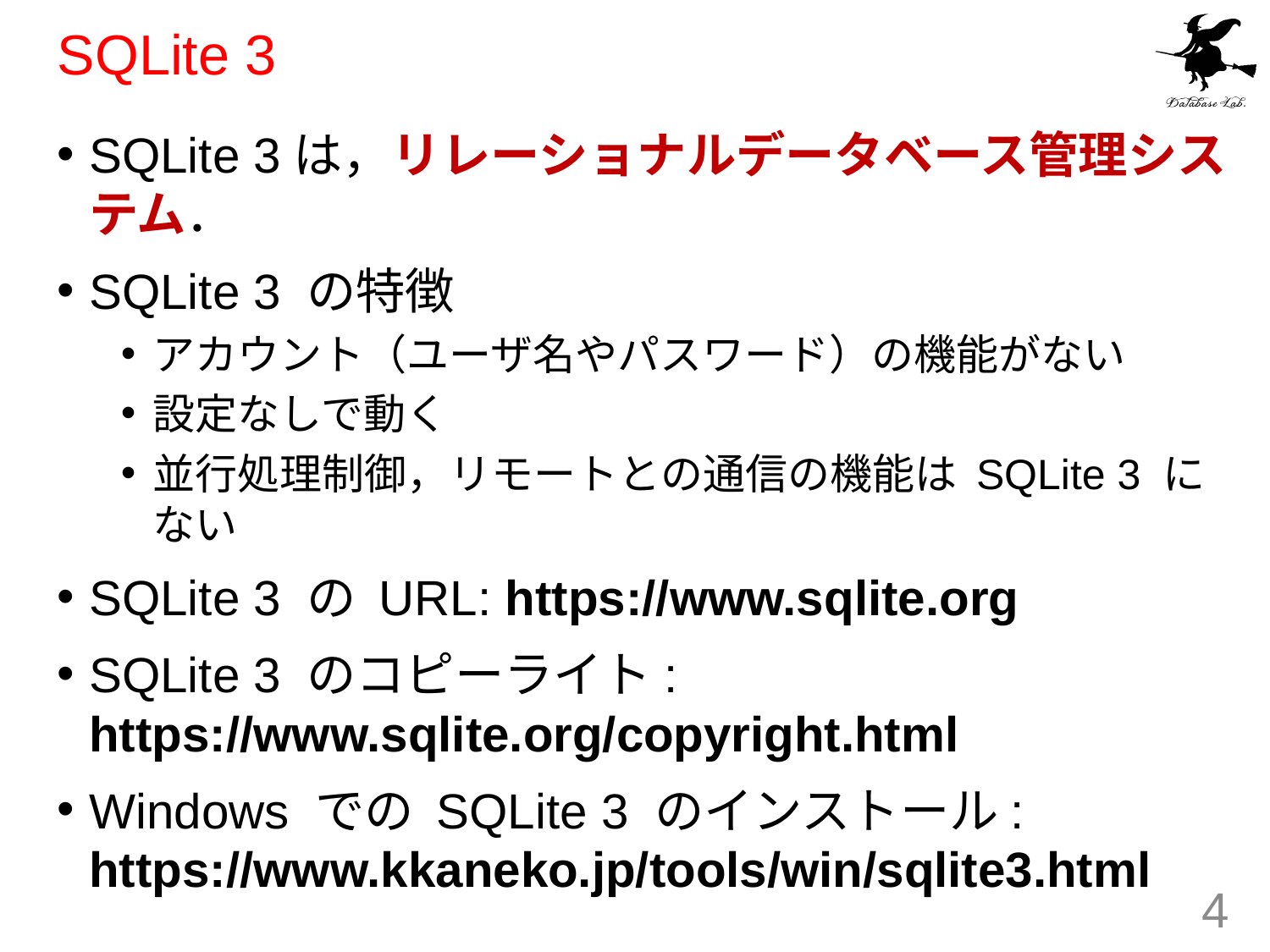

# SQLite 3
SQLite 3は，リレーショナルデータベース管理システム．
SQLite 3 の特徴
アカウント（ユーザ名やパスワード）の機能がない
設定なしで動く
並行処理制御，リモートとの通信の機能は SQLite 3 にない
SQLite 3 の URL: https://www.sqlite.org
SQLite 3 のコピーライト: https://www.sqlite.org/copyright.html
Windows での SQLite 3 のインストール: https://www.kkaneko.jp/tools/win/sqlite3.html
4